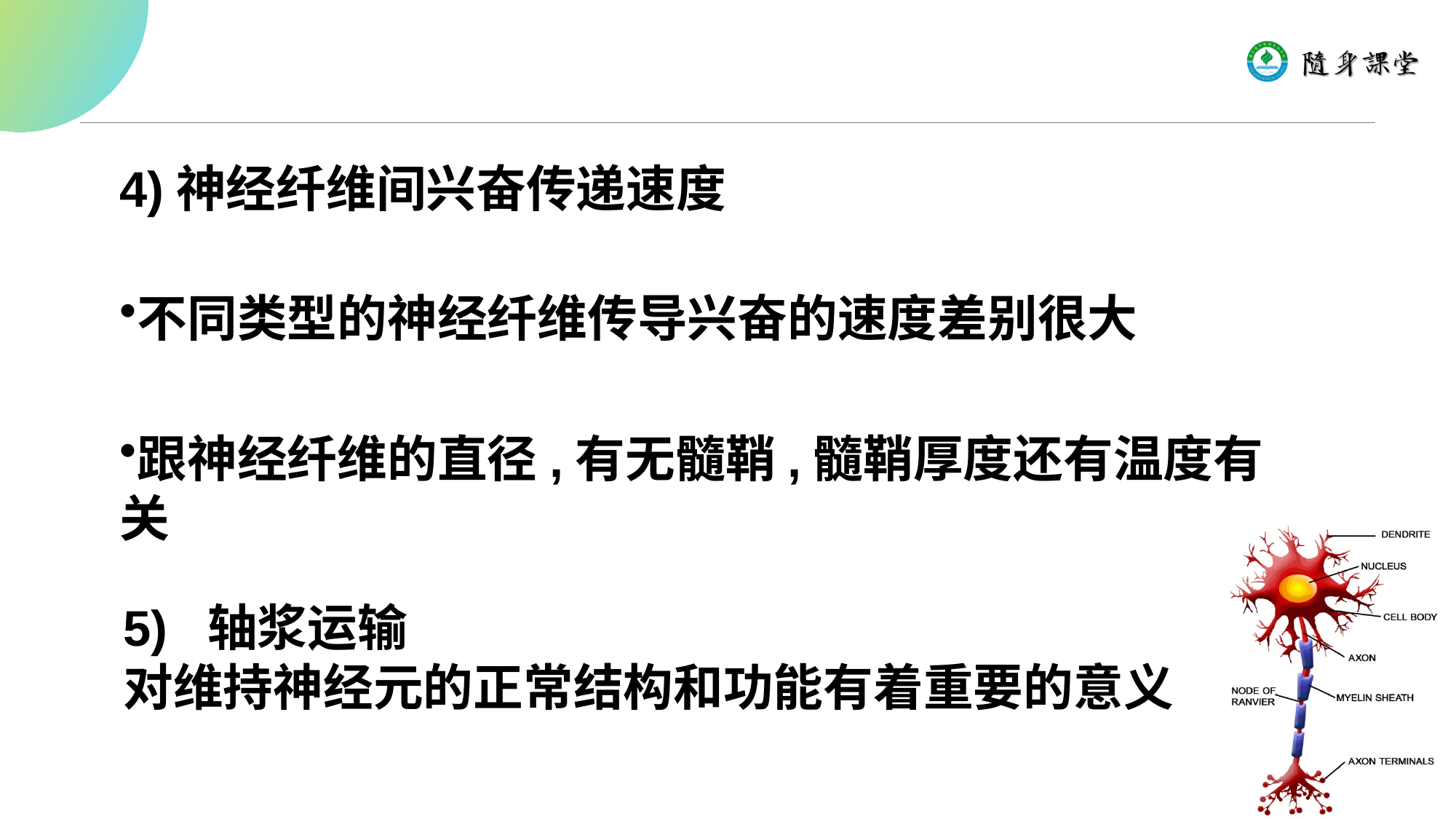

4)神经纤维间兴奋传递速度

不同类型的神经纤维传导兴奋的速度差别很大

跟神经纤维的直径,有无髓鞘,髓鞘厚度还有温度有关

5)  轴浆运输
对维持神经元的正常结构和功能有着重要的意义